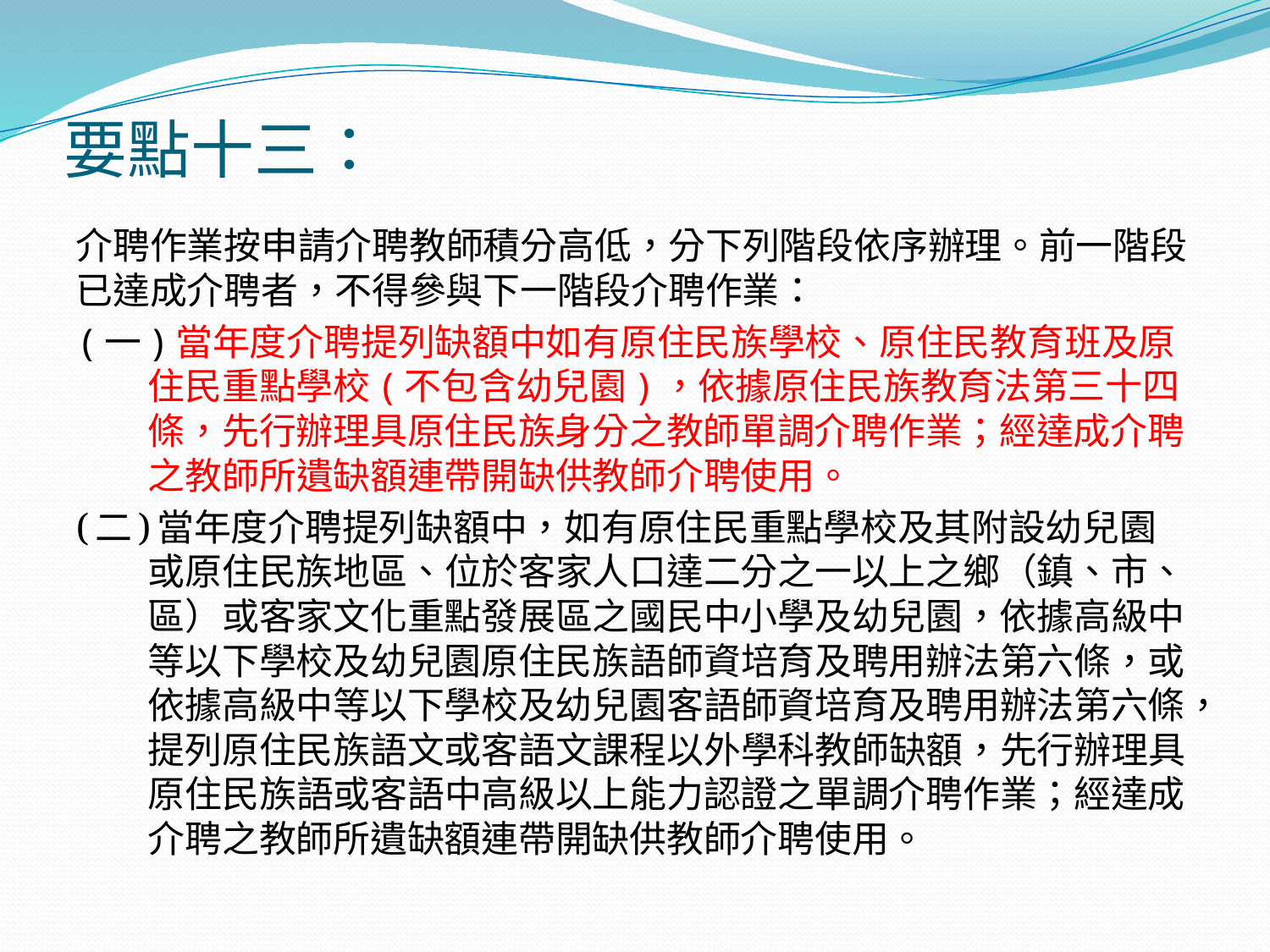

# 要點十三：
介聘作業按申請介聘教師積分高低，分下列階段依序辦理。前一階段已達成介聘者，不得參與下一階段介聘作業：
(一)當年度介聘提列缺額中如有原住民族學校、原住民教育班及原住民重點學校(不包含幼兒園)，依據原住民族教育法第三十四條，先行辦理具原住民族身分之教師單調介聘作業；經達成介聘之教師所遺缺額連帶開缺供教師介聘使用。
(二)當年度介聘提列缺額中，如有原住民重點學校及其附設幼兒園或原住民族地區、位於客家人口達二分之一以上之鄉（鎮、市、區）或客家文化重點發展區之國民中小學及幼兒園，依據高級中等以下學校及幼兒園原住民族語師資培育及聘用辦法第六條，或依據高級中等以下學校及幼兒園客語師資培育及聘用辦法第六條，提列原住民族語文或客語文課程以外學科教師缺額，先行辦理具原住民族語或客語中高級以上能力認證之單調介聘作業；經達成介聘之教師所遺缺額連帶開缺供教師介聘使用。